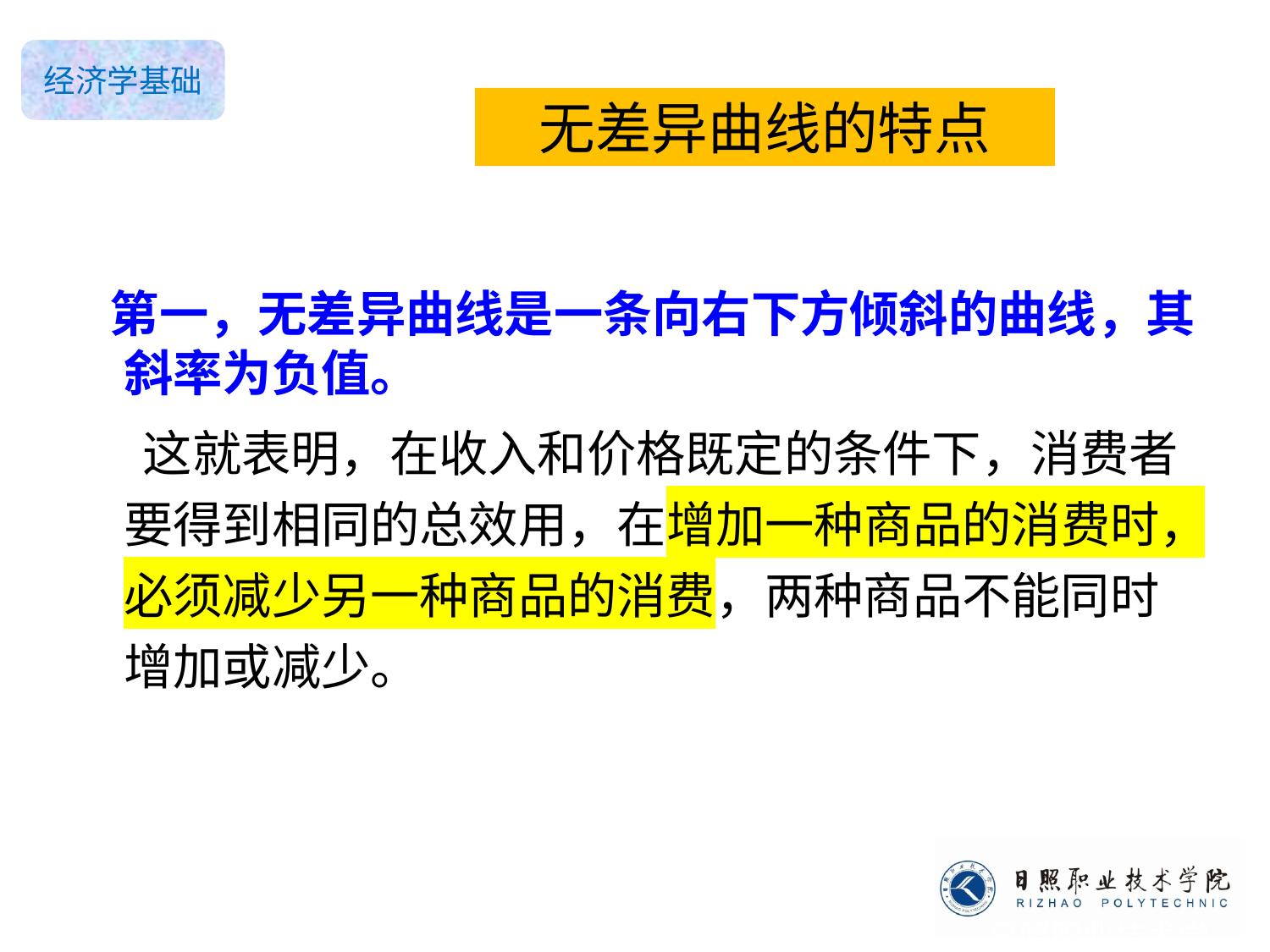

# 无差异曲线的特点

  第一，无差异曲线是一条向右下方倾斜的曲线，其斜率为负值。
     这就表明，在收入和价格既定的条件下，消费者要得到相同的总效用，在增加一种商品的消费时，必须减少另一种商品的消费，两种商品不能同时增加或减少。

日照职业技术学院
《经济学基础》